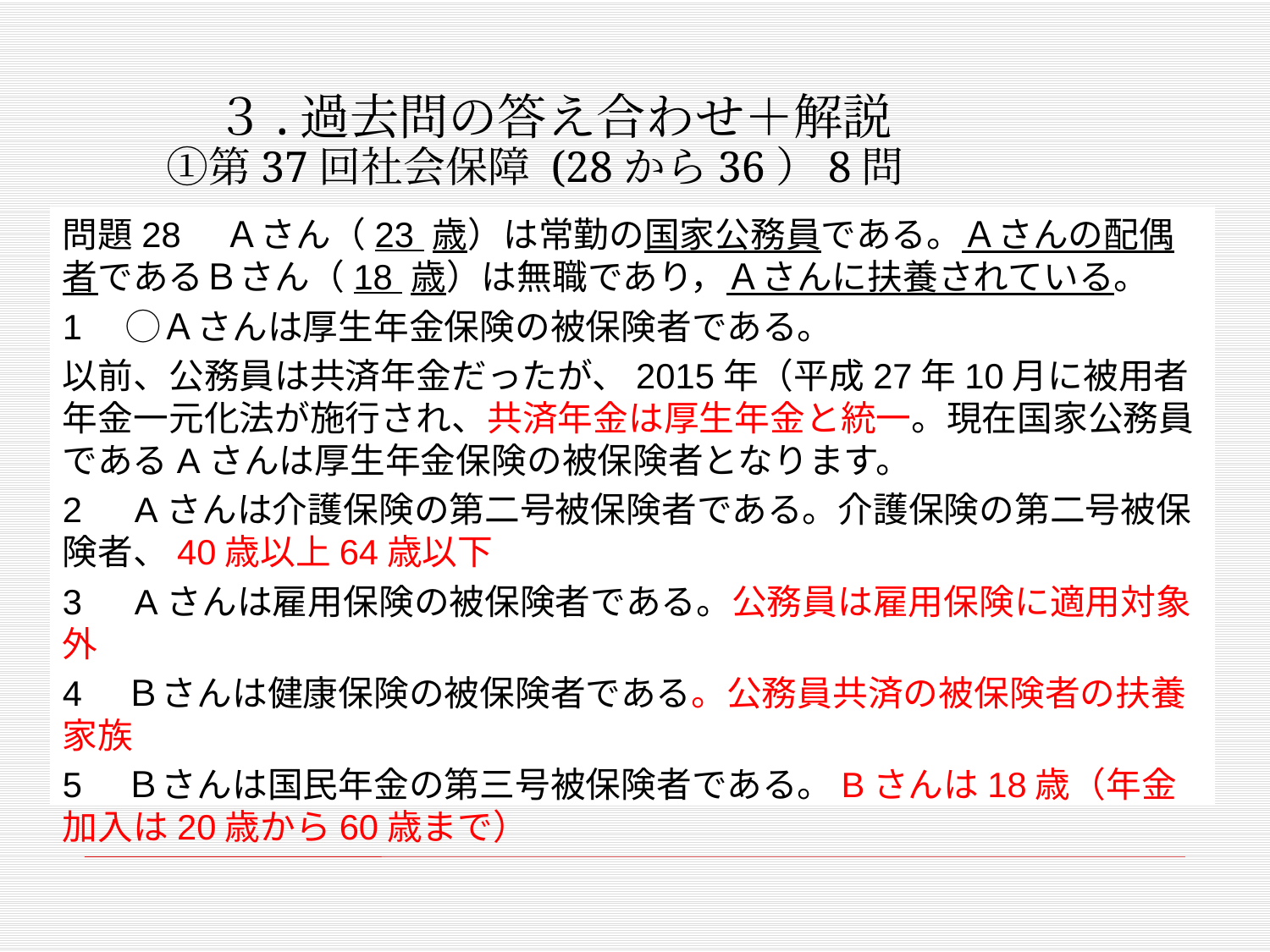

# ３.過去問の答え合わせ＋解説 ①第37回社会保障 (28から36）8問
問題28　Ａさん（23 歳）は常勤の国家公務員である。Ａさんの配偶者であるＢさん（18 歳）は無職であり，Ａさんに扶養されている。
1　◯Ａさんは厚生年金保険の被保険者である。
以前、公務員は共済年金だったが、2015年（平成27年10月に被用者年金一元化法が施行され、共済年金は厚生年金と統一。現在国家公務員であるAさんは厚生年金保険の被保険者となります。
2　Aさんは介護保険の第二号被保険者である。介護保険の第二号被保険者、40歳以上64歳以下
3　Aさんは雇用保険の被保険者である。公務員は雇用保険に適用対象外
4　Ｂさんは健康保険の被保険者である。公務員共済の被保険者の扶養家族
5　Ｂさんは国民年金の第三号被保険者である。Bさんは18歳（年金加入は20歳から60歳まで）